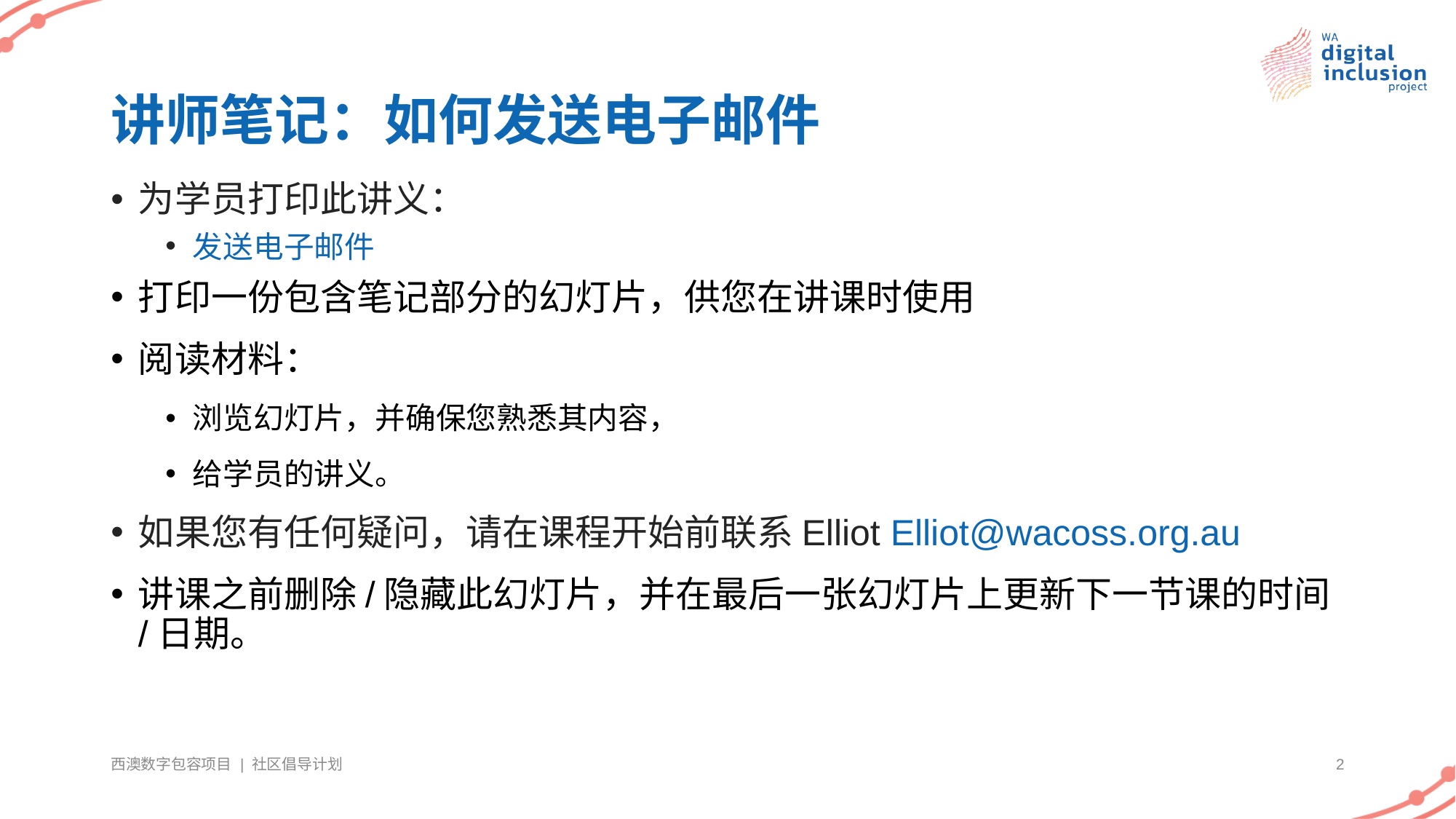

# 讲师笔记：如何发送电子邮件
为学员打印此讲义：
发送电子邮件
打印一份包含笔记部分的幻灯片，供您在讲课时使用
阅读材料：
浏览幻灯片，并确保您熟悉其内容，
给学员的讲义。
如果您有任何疑问，请在课程开始前联系Elliot Elliot@wacoss.org.au
讲课之前删除/隐藏此幻灯片，并在最后一张幻灯片上更新下一节课的时间/日期。
西澳数字包容项目 | 社区倡导计划
2